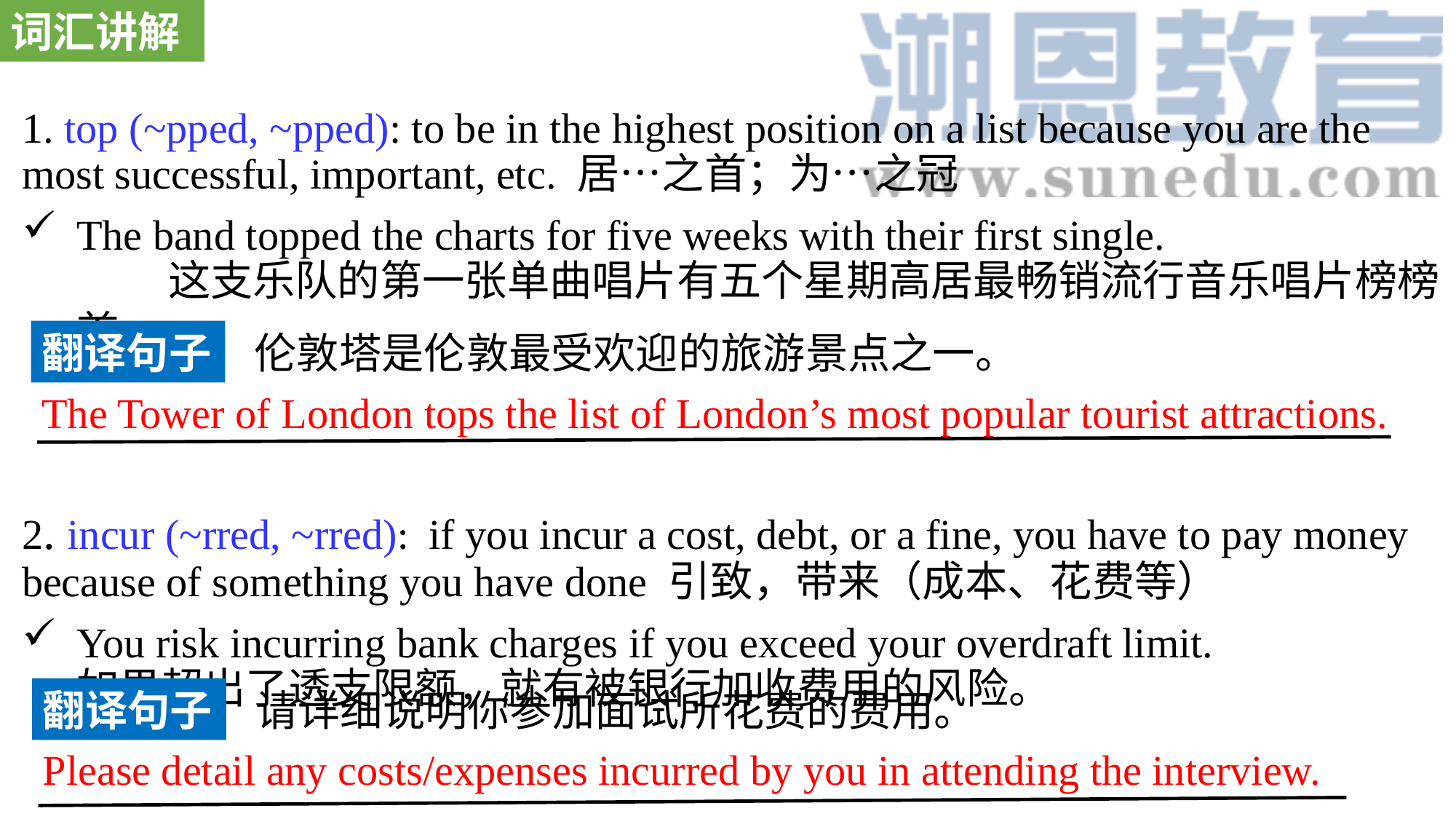

词汇讲解
1. top (~pped, ~pped): to be in the highest position on a list because you are the most successful, important, etc. 居…之首；为…之冠
The band topped the charts for five weeks with their first single.                                  这支乐队的第一张单曲唱片有五个星期高居最畅销流行音乐唱片榜榜首。

2. incur (~rred, ~rred):  if you incur a cost, debt, or a fine, you have to pay money because of something you have done 引致，带来（成本、花费等）
You risk incurring bank charges if you exceed your overdraft limit.                  如果超出了透支限额，就有被银行加收费用的风险。
翻译句子
伦敦塔是伦敦最受欢迎的旅游景点之一。
The Tower of London tops the list of London’s most popular tourist attractions.
翻译句子
请详细说明你参加面试所花费的费用。
Please detail any costs/expenses incurred by you in attending the interview.